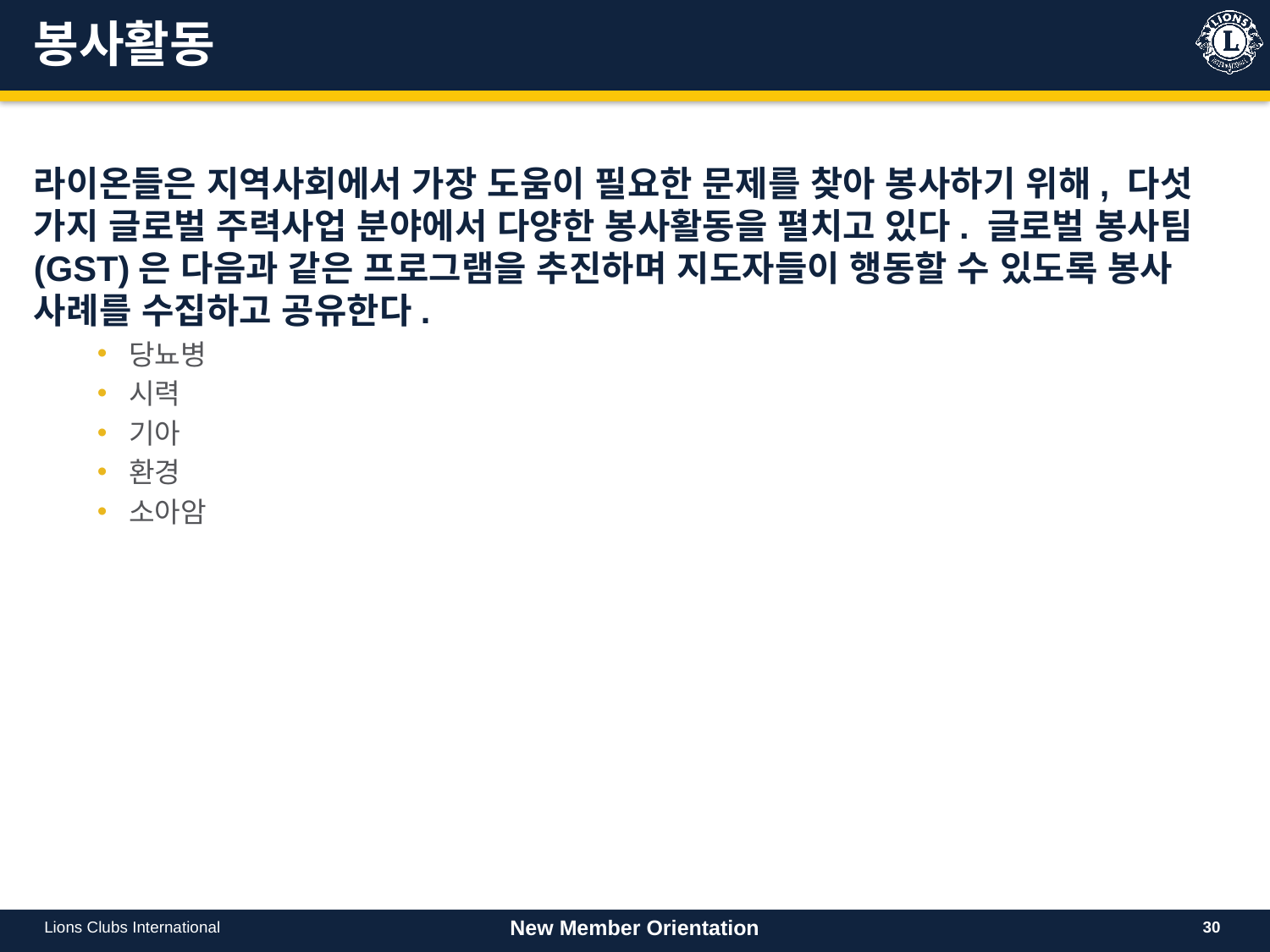

# 봉사활동
라이온들은 지역사회에서 가장 도움이 필요한 문제를 찾아 봉사하기 위해, 다섯 가지 글로벌 주력사업 분야에서 다양한 봉사활동을 펼치고 있다. 글로벌 봉사팀(GST)은 다음과 같은 프로그램을 추진하며 지도자들이 행동할 수 있도록 봉사 사례를 수집하고 공유한다.
당뇨병
시력
기아
환경
소아암